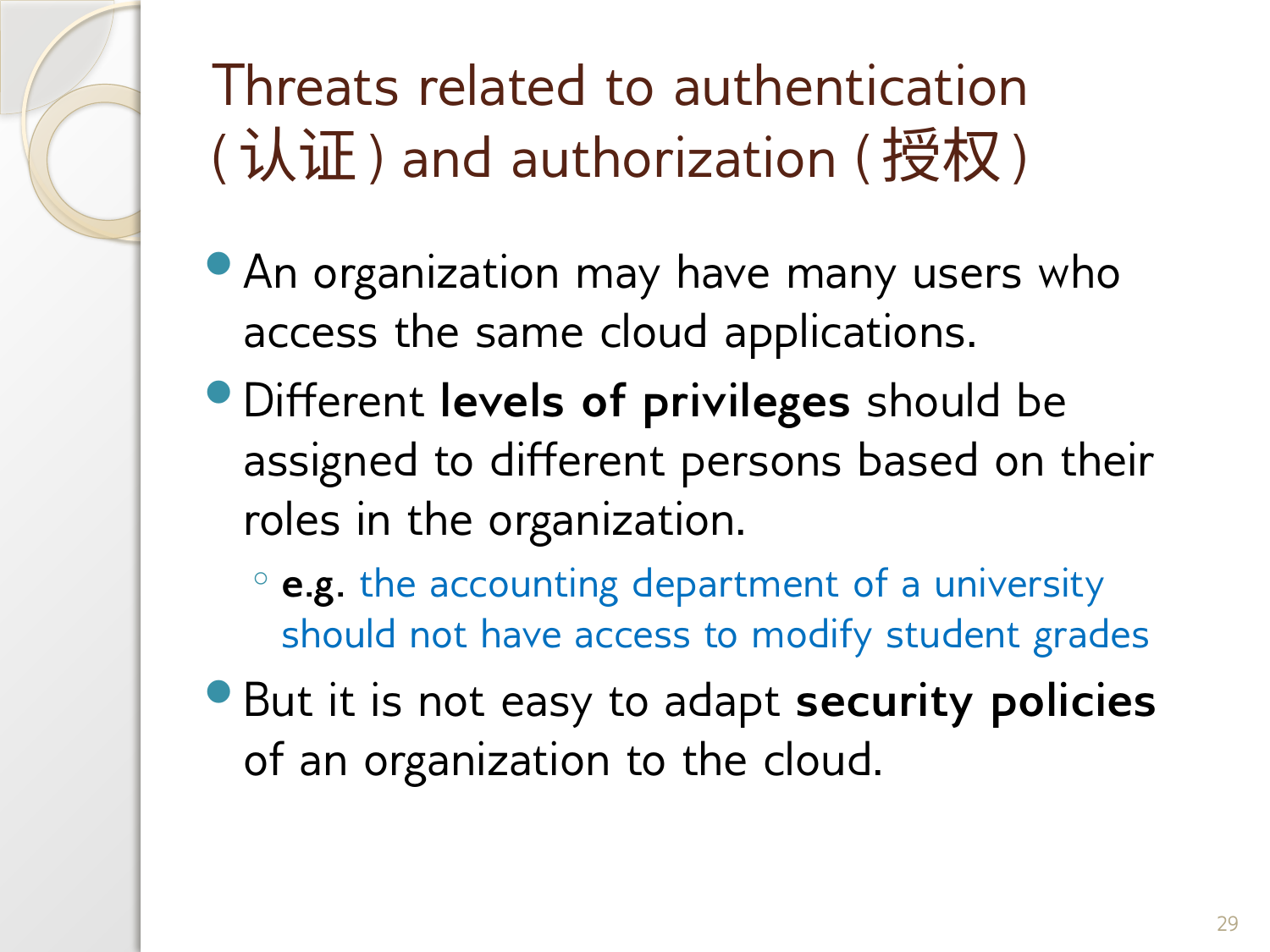

# Threats related to authentication (认证) and authorization (授权)
An organization may have many users who access the same cloud applications.
Different levels of privileges should be assigned to different persons based on their roles in the organization.
e.g. the accounting department of a university should not have access to modify student grades
But it is not easy to adapt security policies of an organization to the cloud.
29